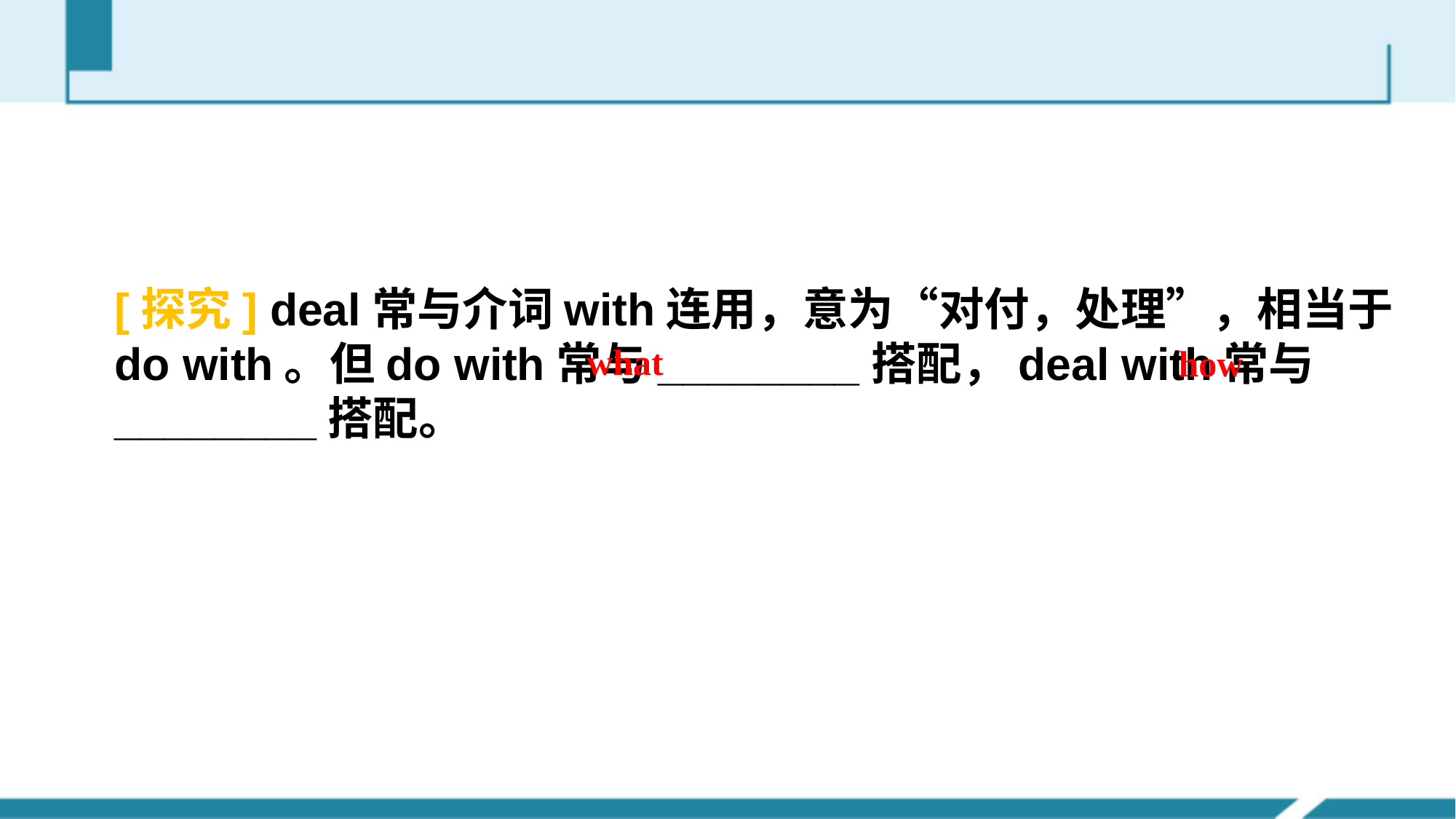

#
[探究] deal常与介词with连用，意为“对付，处理”，相当于 do with。但do with常与________搭配，deal with常与________搭配。
what
how